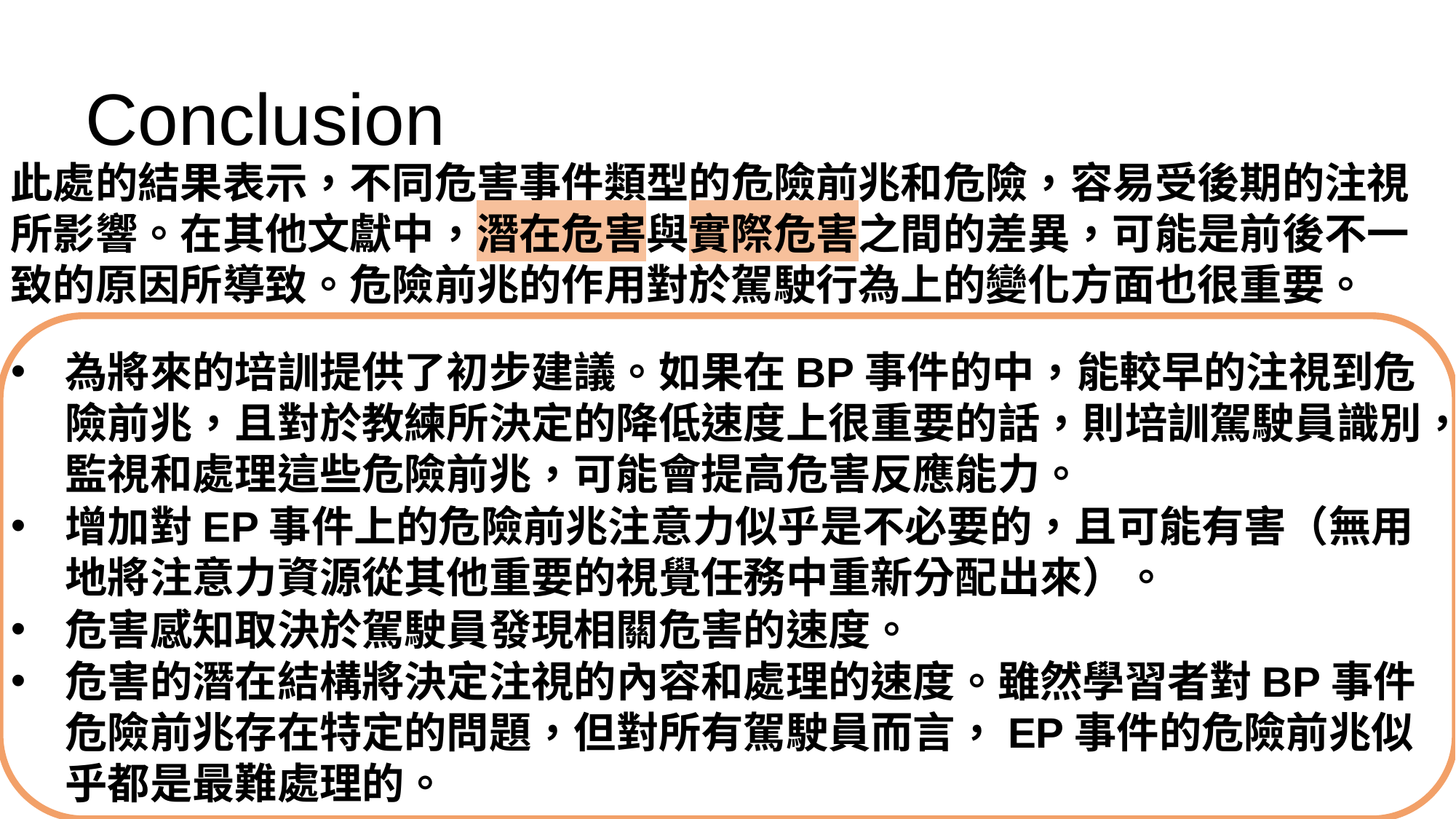

Conclusion
此處的結果表示，不同危害事件類型的危險前兆和危險，容易受後期的注視所影響。在其他文獻中，潛在危害與實際危害之間的差異，可能是前後不一致的原因所導致。危險前兆的作用對於駕駛行為上的變化方面也很重要。

為將來的培訓提供了初步建議。如果在BP事件的中，能較早的注視到危險前兆，且對於教練所決定的降低速度上很重要的話，則培訓駕駛員識別，監視和處理這些危險前兆，可能會提高危害反應能力。
增加對EP事件上的危險前兆注意力似乎是不必要的，且可能有害（無用地將注意力資源從其他重要的視覺任務中重新分配出來）。
危害感知取決於駕駛員發現相關危害的速度。
危害的潛在結構將決定注視的內容和處理的速度。雖然學習者對BP事件危險前兆存在特定的問題，但對所有駕駛員而言，EP事件的危險前兆似乎都是最難處理的。